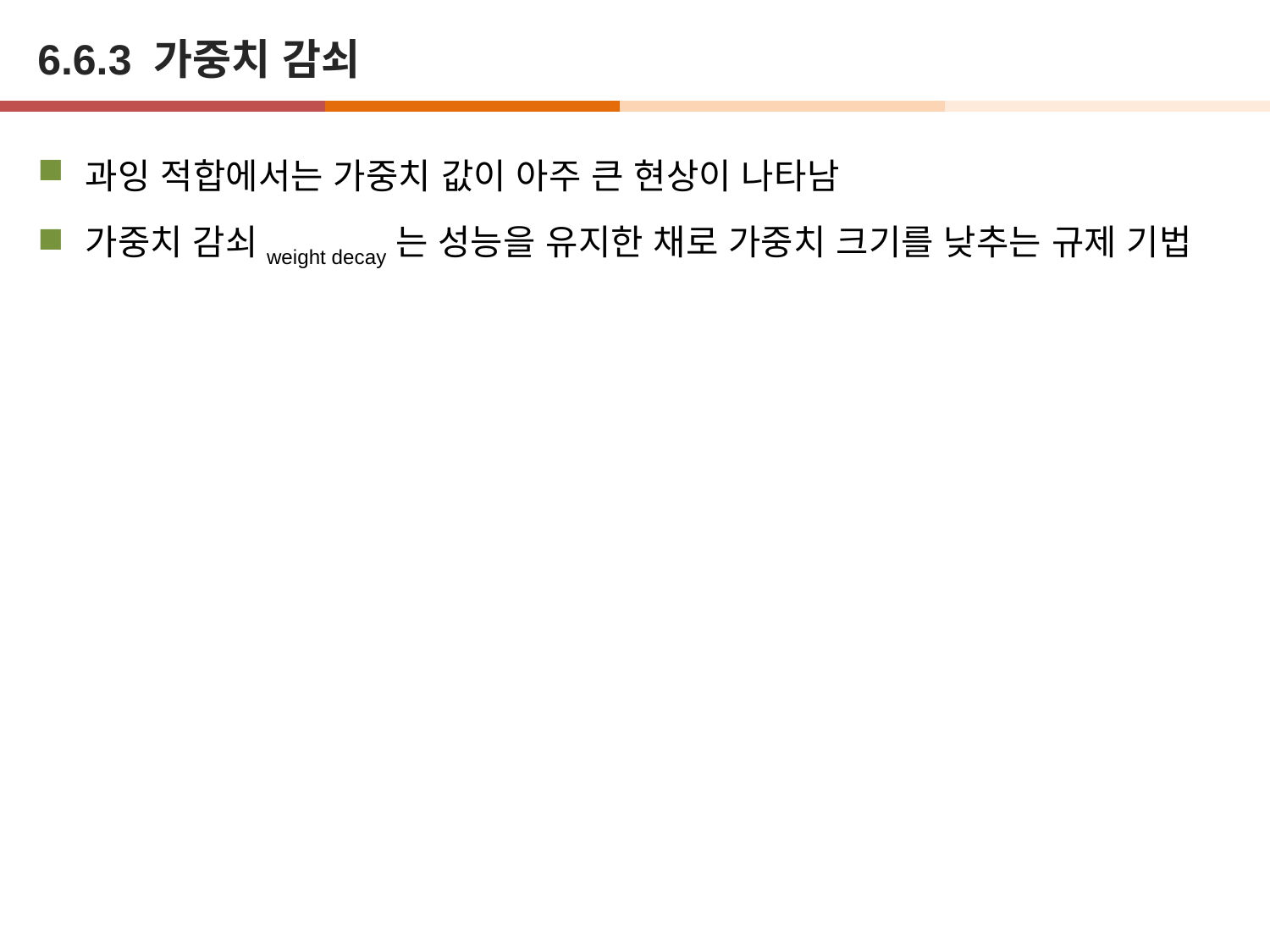

# 6.6.3 가중치 감쇠
과잉 적합에서는 가중치 값이 아주 큰 현상이 나타남
가중치 감쇠weight decay는 성능을 유지한 채로 가중치 크기를 낮추는 규제 기법